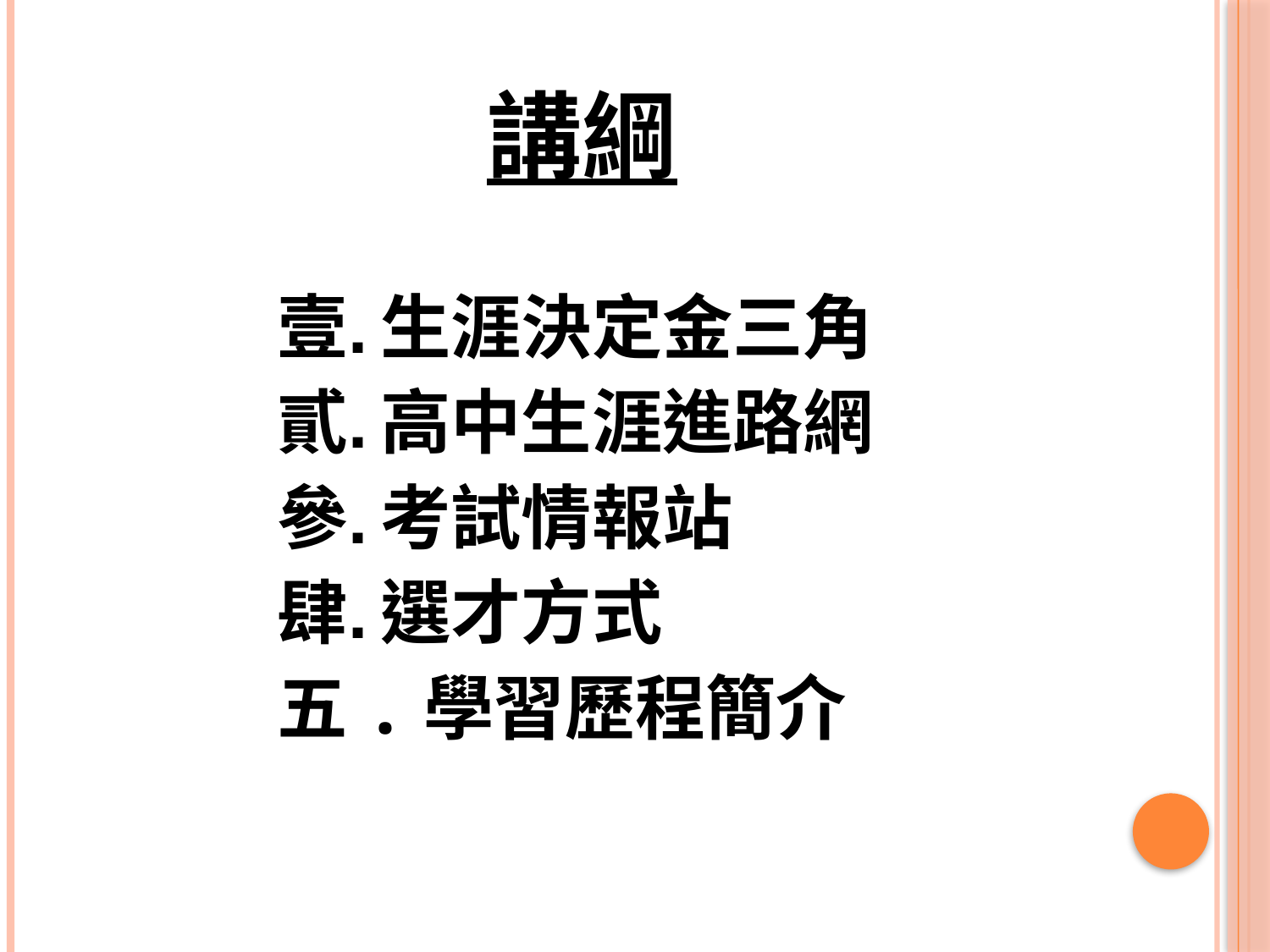

# 講綱
生涯決定金三角
高中生涯進路網
考試情報站
選才方式
五.學習歷程簡介